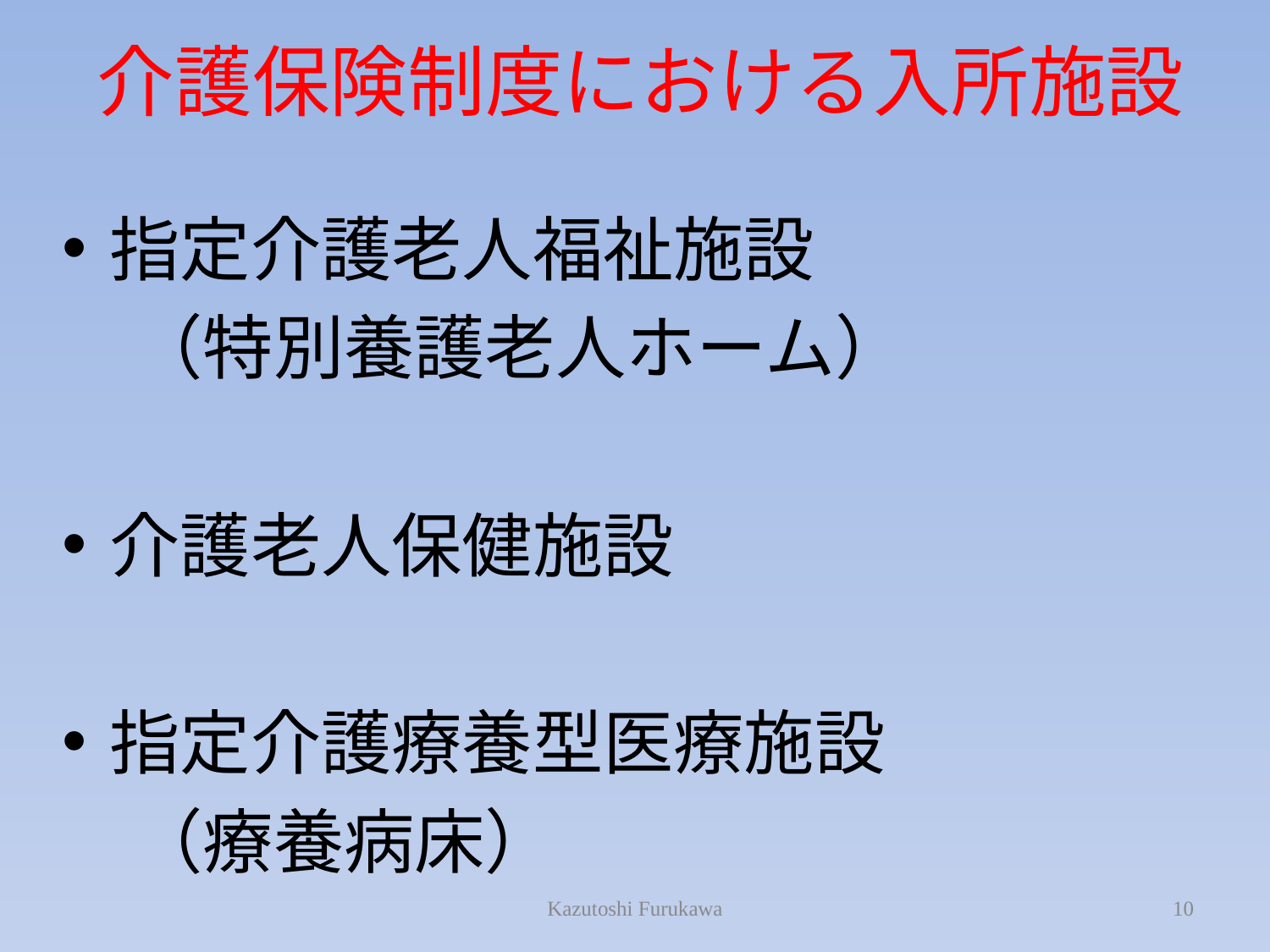

# 介護保険制度における入所施設
指定介護老人福祉施設
　（特別養護老人ホーム）

介護老人保健施設

指定介護療養型医療施設
　（療養病床）
Kazutoshi Furukawa
10